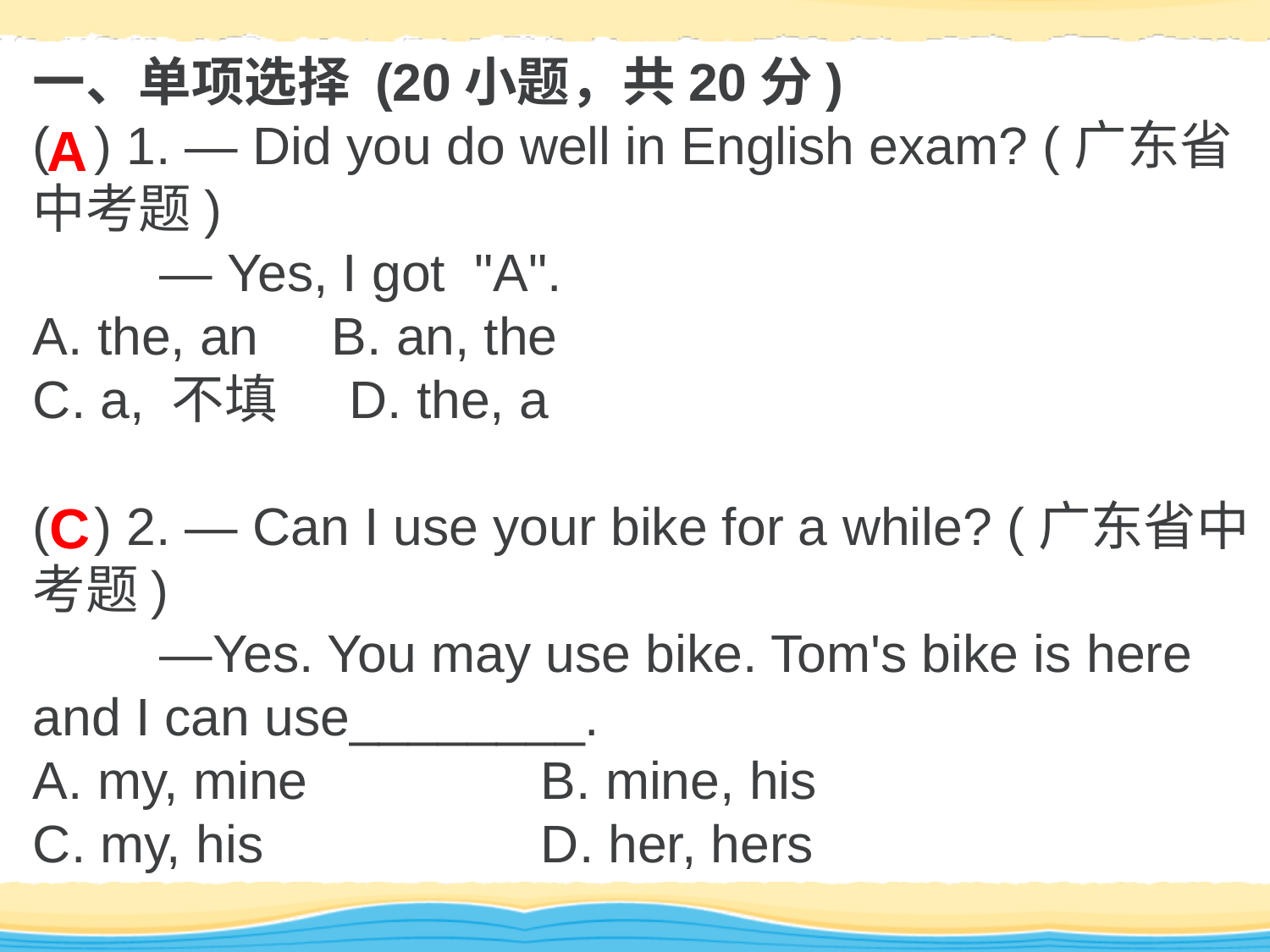

一、单项选择 (20小题，共20分)
(   ) 1. — Did you do well in English exam? (广东省中考题)
	— Yes, I got  "A".
A. the, an     B. an, the
C. a, 不填     D. the, a

(   ) 2. — Can I use your bike for a while? (广东省中考题)
	—Yes. You may use bike. Tom's bike is here and I can use________.
A. my, mine     		B. mine, his
C. my, his      		D. her, hers
A
C